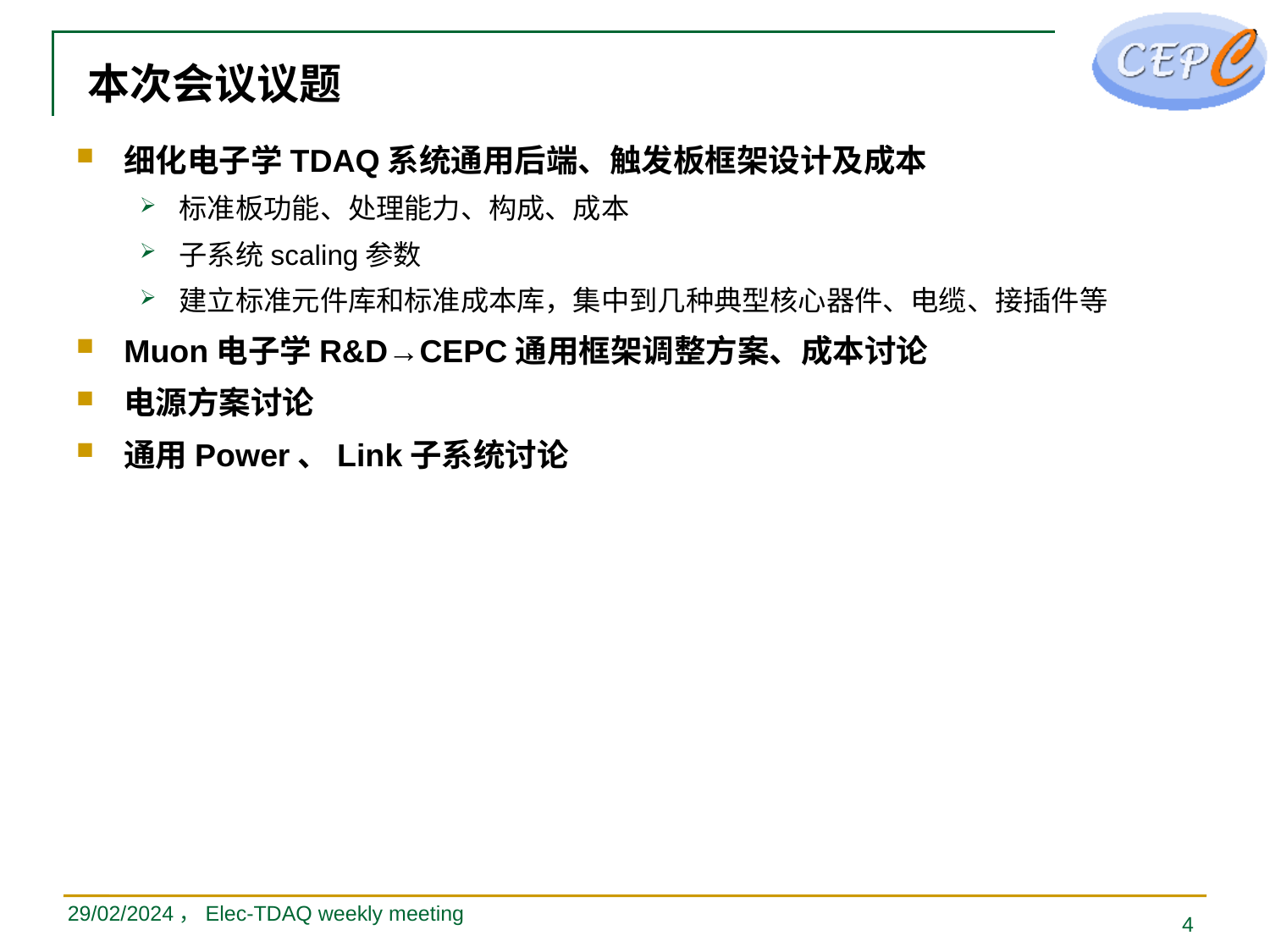

# 本次会议议题
细化电子学TDAQ系统通用后端、触发板框架设计及成本
标准板功能、处理能力、构成、成本
子系统scaling参数
建立标准元件库和标准成本库，集中到几种典型核心器件、电缆、接插件等
Muon电子学R&D→CEPC通用框架调整方案、成本讨论
电源方案讨论
通用Power、Link子系统讨论
29/02/2024，Elec-TDAQ weekly meeting
4